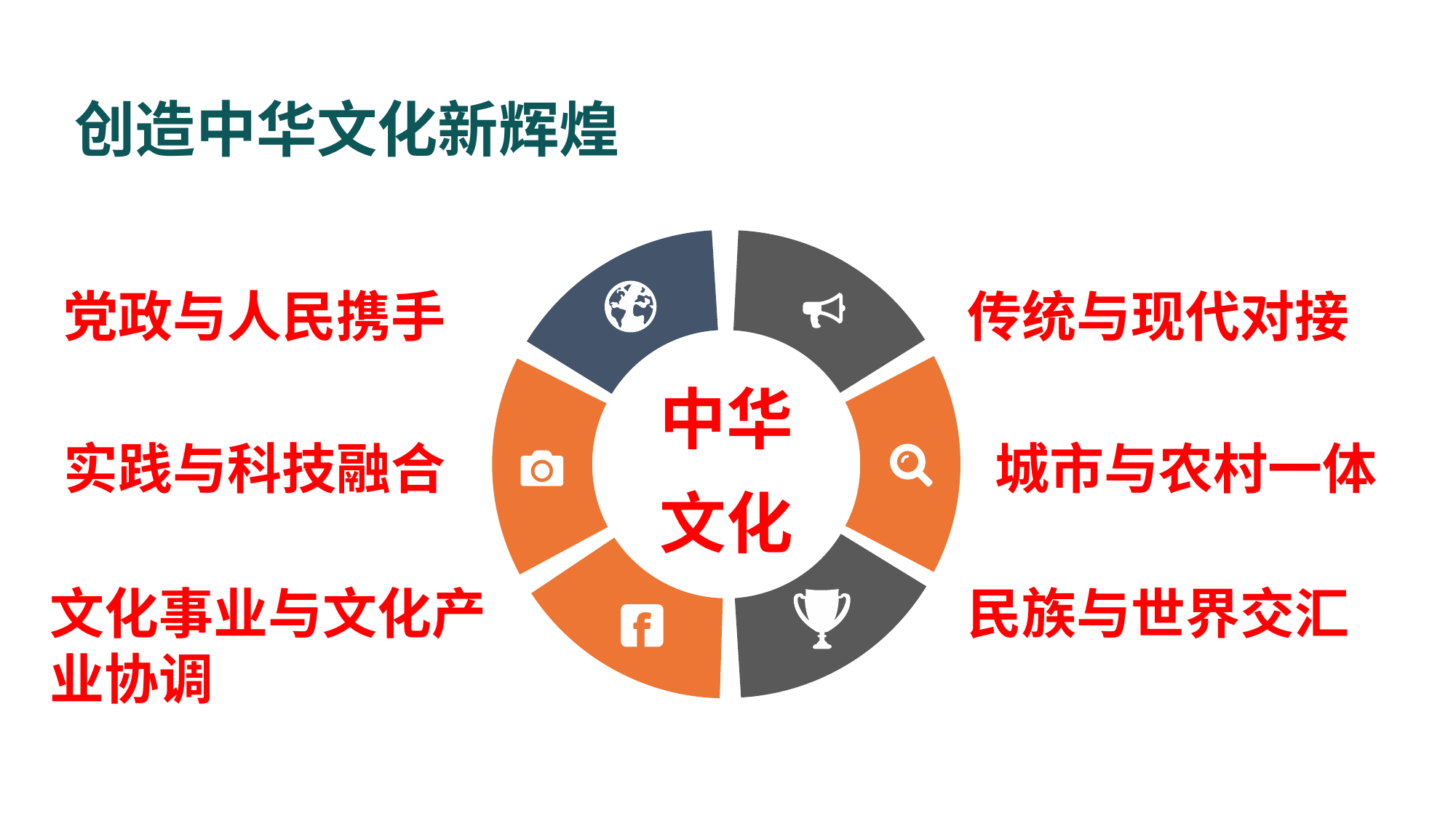

# 创造中华文化新辉煌

党政与人民携手
传统与现代对接
中华文化

实践与科技融合
城市与农村一体

文化事业与文化产业协调
民族与世界交汇